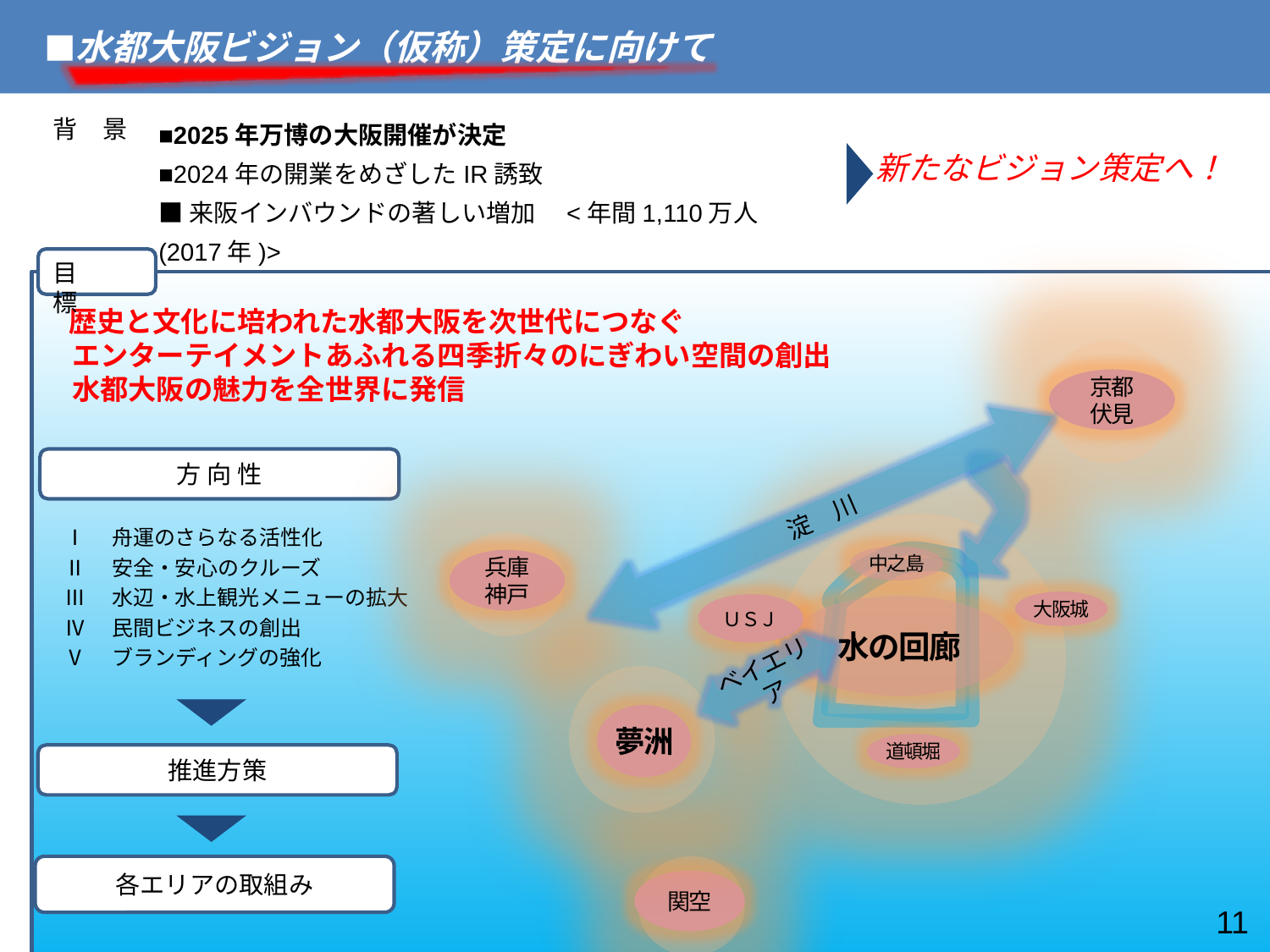

■水都大阪ビジョン（仮称）策定に向けて

■2025年万博の大阪開催が決定
■2024年の開業をめざしたIR誘致
■来阪インバウンドの著しい増加　<年間1,110万人(2017年)>
背　景
新たなビジョン策定へ！

目　　標

　歴史と文化に培われた水都大阪を次世代につなぐ
　エンターテイメントあふれる四季折々のにぎわい空間の創出
　水都大阪の魅力を全世界に発信

京都
伏見
方 向 性

淀　川

Ⅰ　舟運のさらなる活性化
Ⅱ　安全・安心のクルーズ
Ⅲ　水辺・水上観光メニューの拡大
Ⅳ　民間ビジネスの創出
Ⅴ　ブランディングの強化

中之島

兵庫
神戸
大阪城
ＵＳＪ
水の回廊
ベイエリア

夢洲
道頓堀
推進方策

各エリアの取組み
関空
11